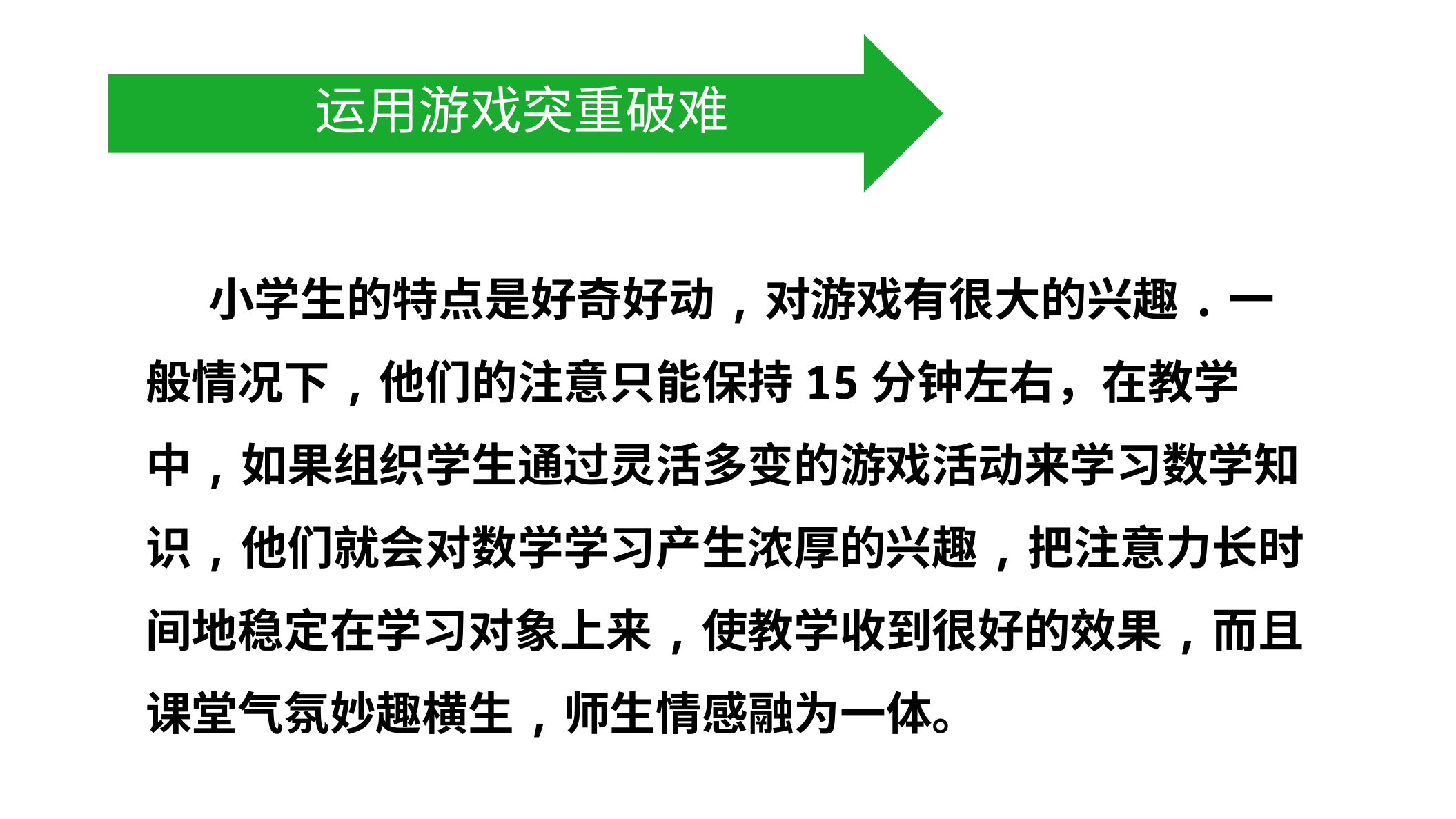

运用游戏突重破难
      小学生的特点是好奇好动,对游戏有很大的兴趣.一般情况下,他们的注意只能保持15分钟左右，在教学中,如果组织学生通过灵活多变的游戏活动来学习数学知识,他们就会对数学学习产生浓厚的兴趣,把注意力长时间地稳定在学习对象上来,使教学收到很好的效果,而且课堂气氛妙趣横生,师生情感融为一体。